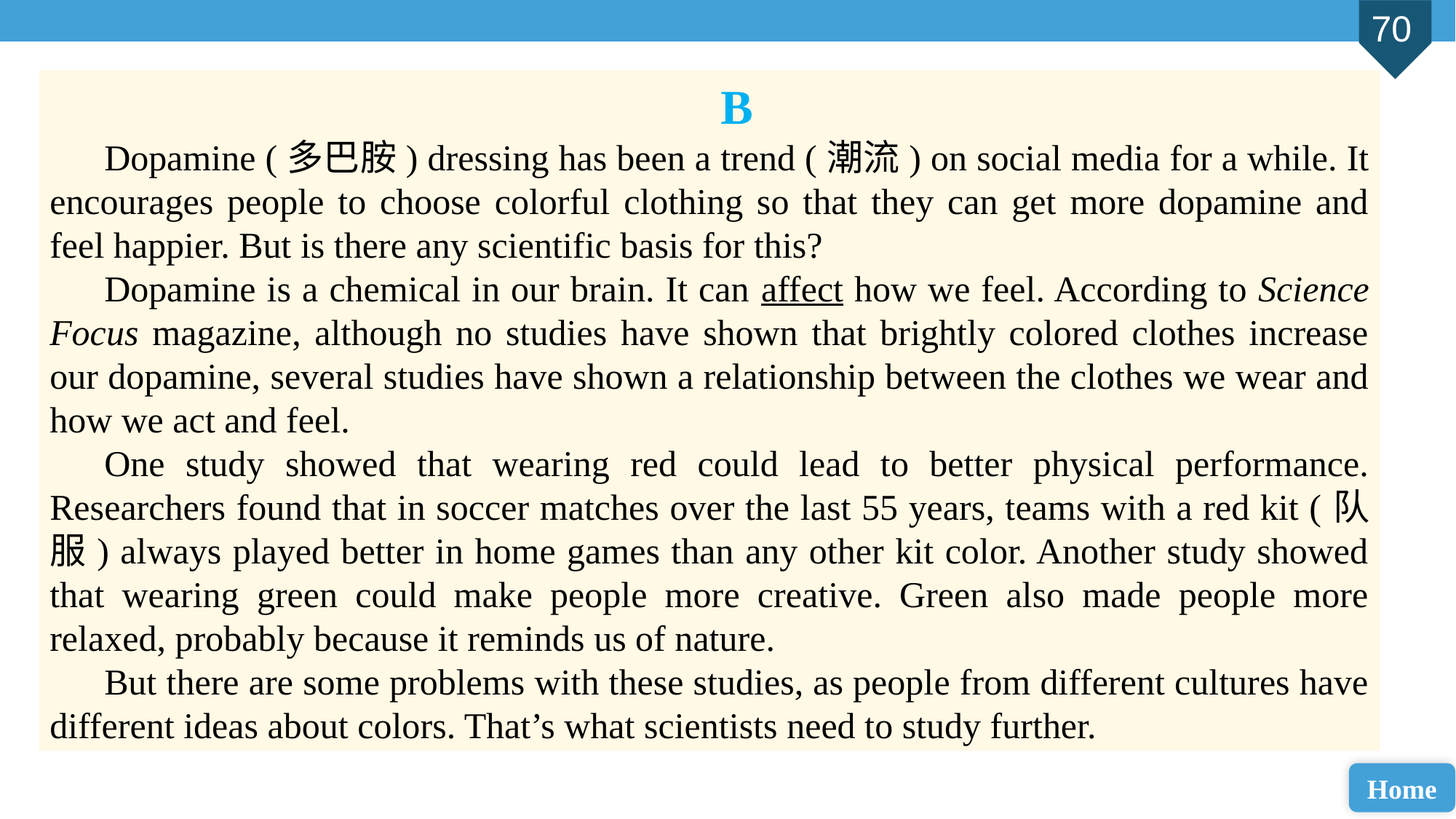

B
Dopamine (多巴胺) dressing has been a trend (潮流) on social media for a while. It encourages people to choose colorful clothing so that they can get more dopamine and feel happier. But is there any scientific basis for this?
Dopamine is a chemical in our brain. It can affect how we feel. According to Science Focus magazine, although no studies have shown that brightly colored clothes increase our dopamine, several studies have shown a relationship between the clothes we wear and how we act and feel.
One study showed that wearing red could lead to better physical performance. Researchers found that in soccer matches over the last 55 years, teams with a red kit (队服) always played better in home games than any other kit color. Another study showed that wearing green could make people more creative. Green also made people more relaxed, probably because it reminds us of nature.
But there are some problems with these studies, as people from different cultures have different ideas about colors. That’s what scientists need to study further.